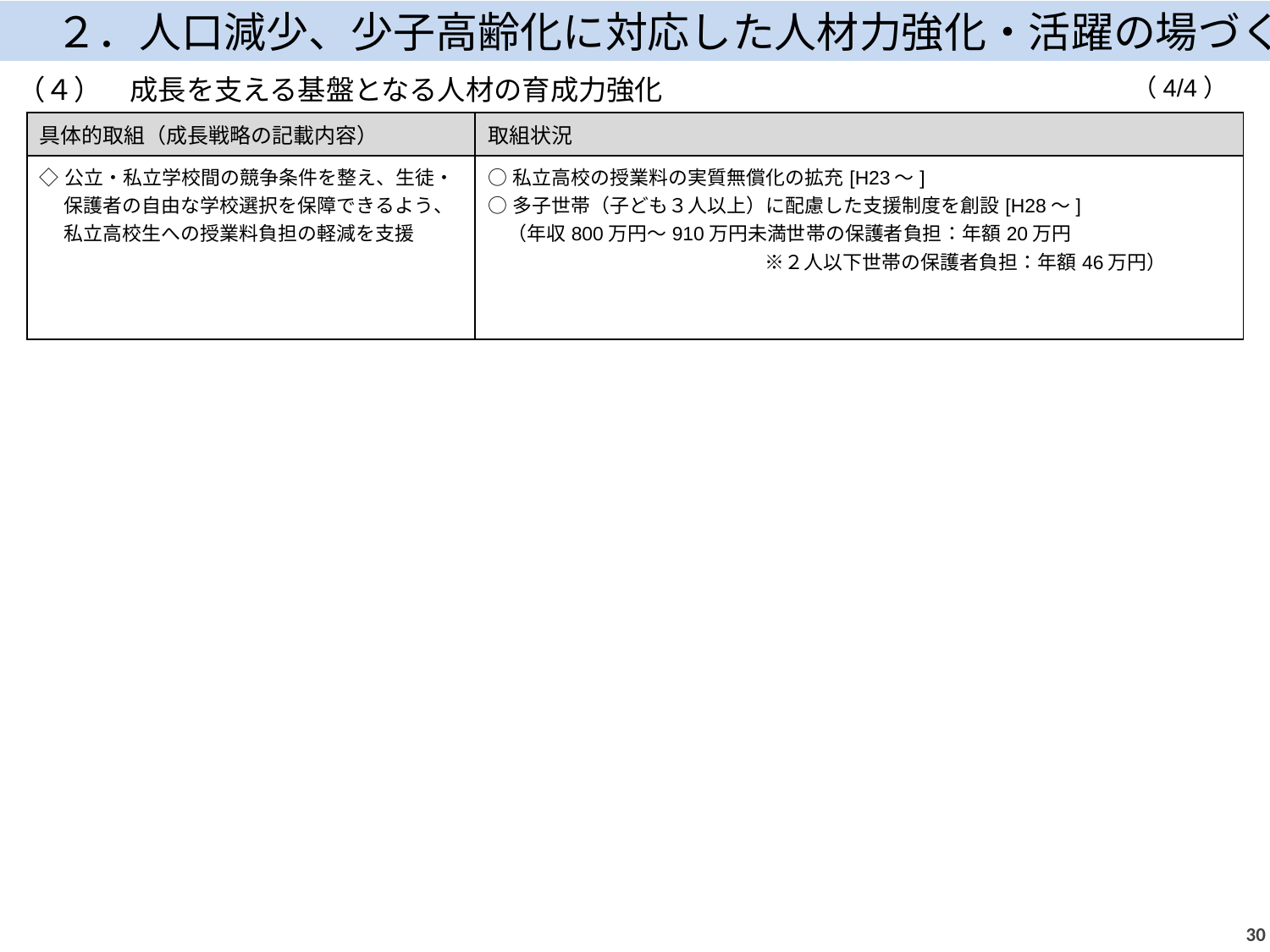

２．人口減少、少子高齢化に対応した人材力強化・活躍の場づくり
（4/4）
（４）　成長を支える基盤となる人材の育成力強化
| 具体的取組（成長戦略の記載内容） | 取組状況 |
| --- | --- |
| ◇公立・私立学校間の競争条件を整え、生徒・保護者の自由な学校選択を保障できるよう、私立高校生への授業料負担の軽減を支援 | ○私立高校の授業料の実質無償化の拡充[H23～] ○多子世帯（子ども３人以上）に配慮した支援制度を創設[H28～] 　（年収800万円～910万円未満世帯の保護者負担：年額20万円 　　　　　　　　　　　　　　 ※２人以下世帯の保護者負担：年額46万円） |
30